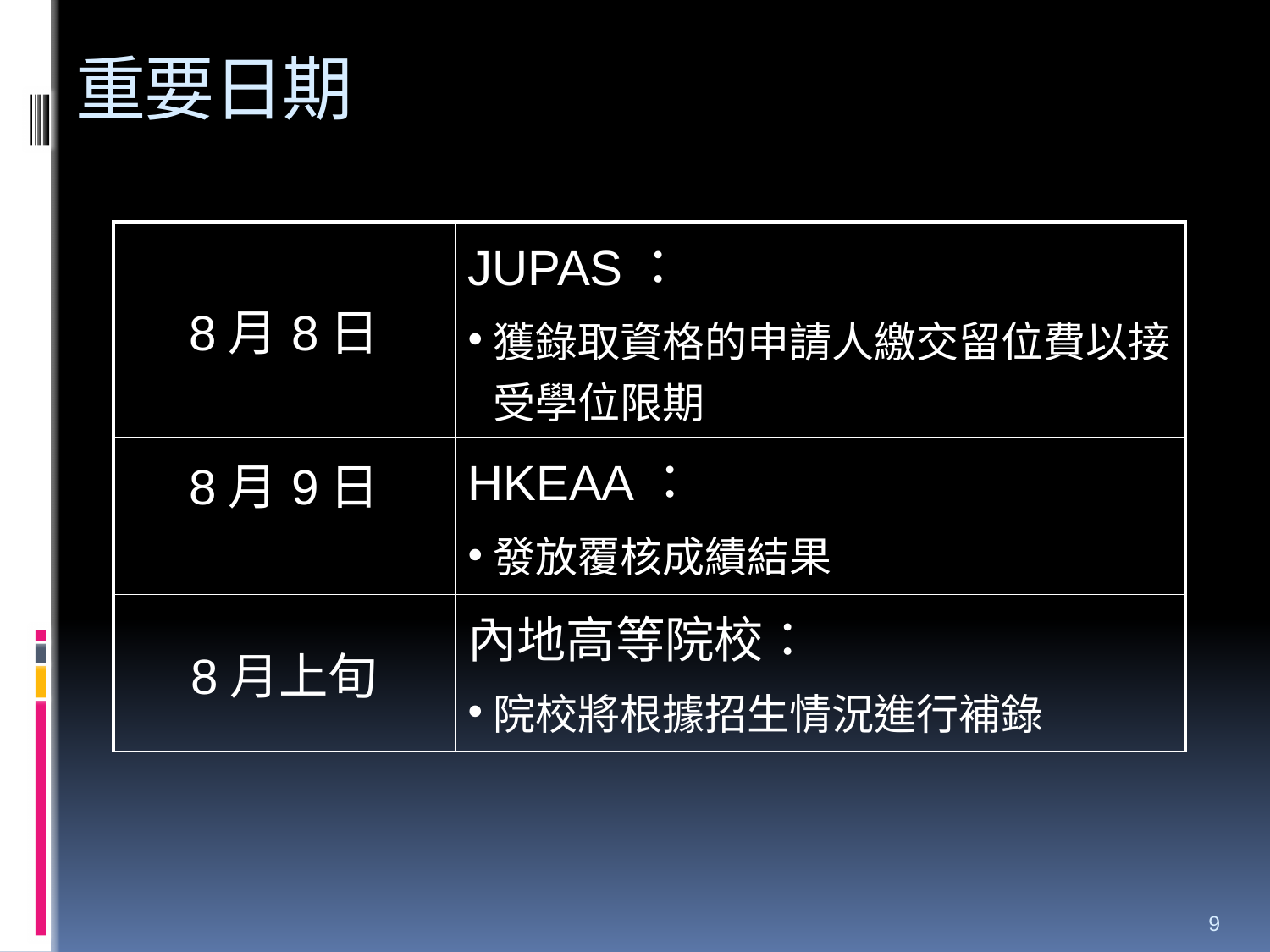

# 重要日期
| 8月8日 | JUPAS： 獲錄取資格的申請人繳交留位費以接受學位限期 |
| --- | --- |
| 8月9日 | HKEAA： 發放覆核成績結果 |
| 8月上旬 | 內地高等院校： 院校將根據招生情況進行補錄 |
9